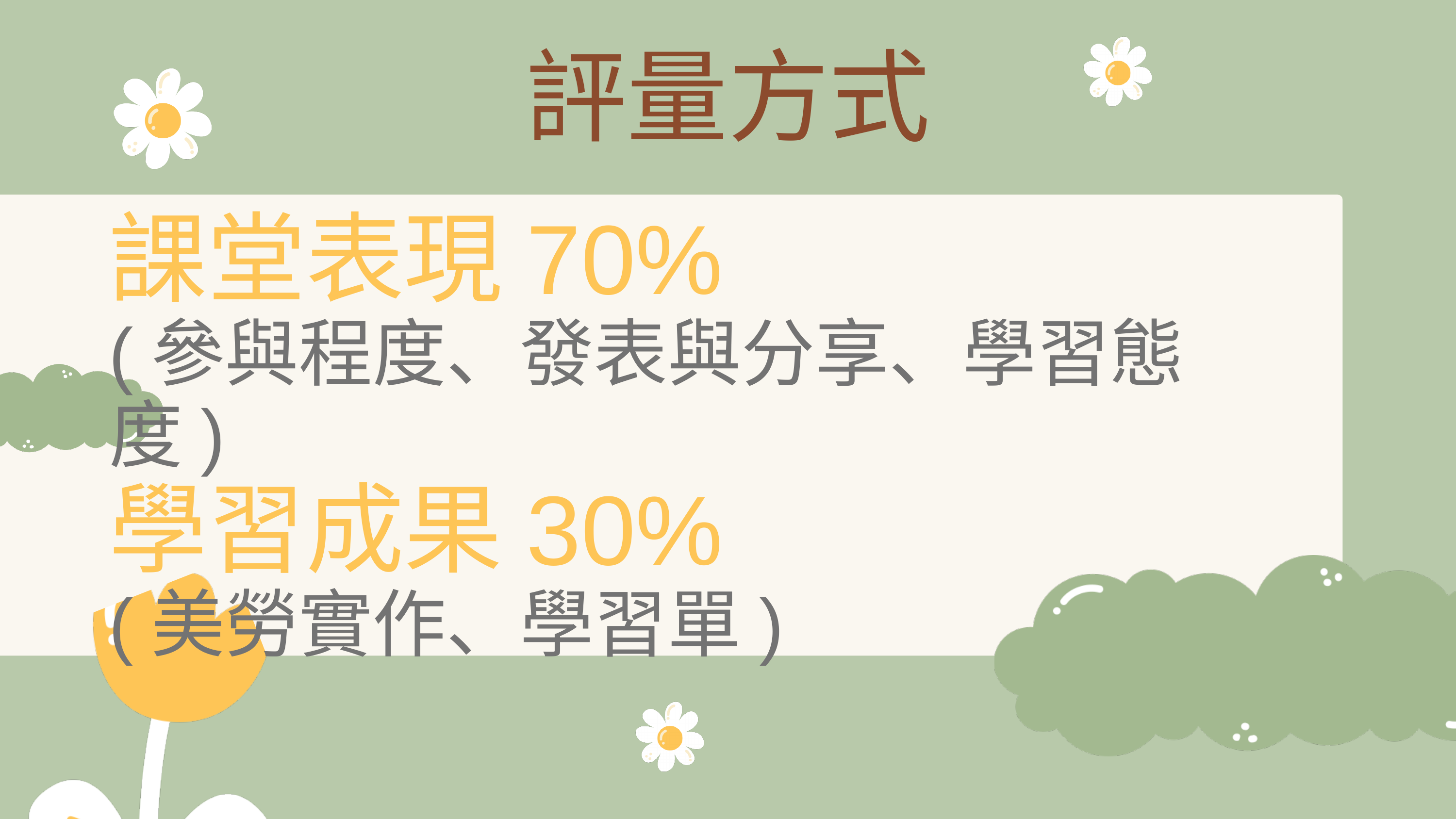

評量方式

課堂表現70%
(參與程度、發表與分享、學習態度)
學習成果30%
(美勞實作、學習單)